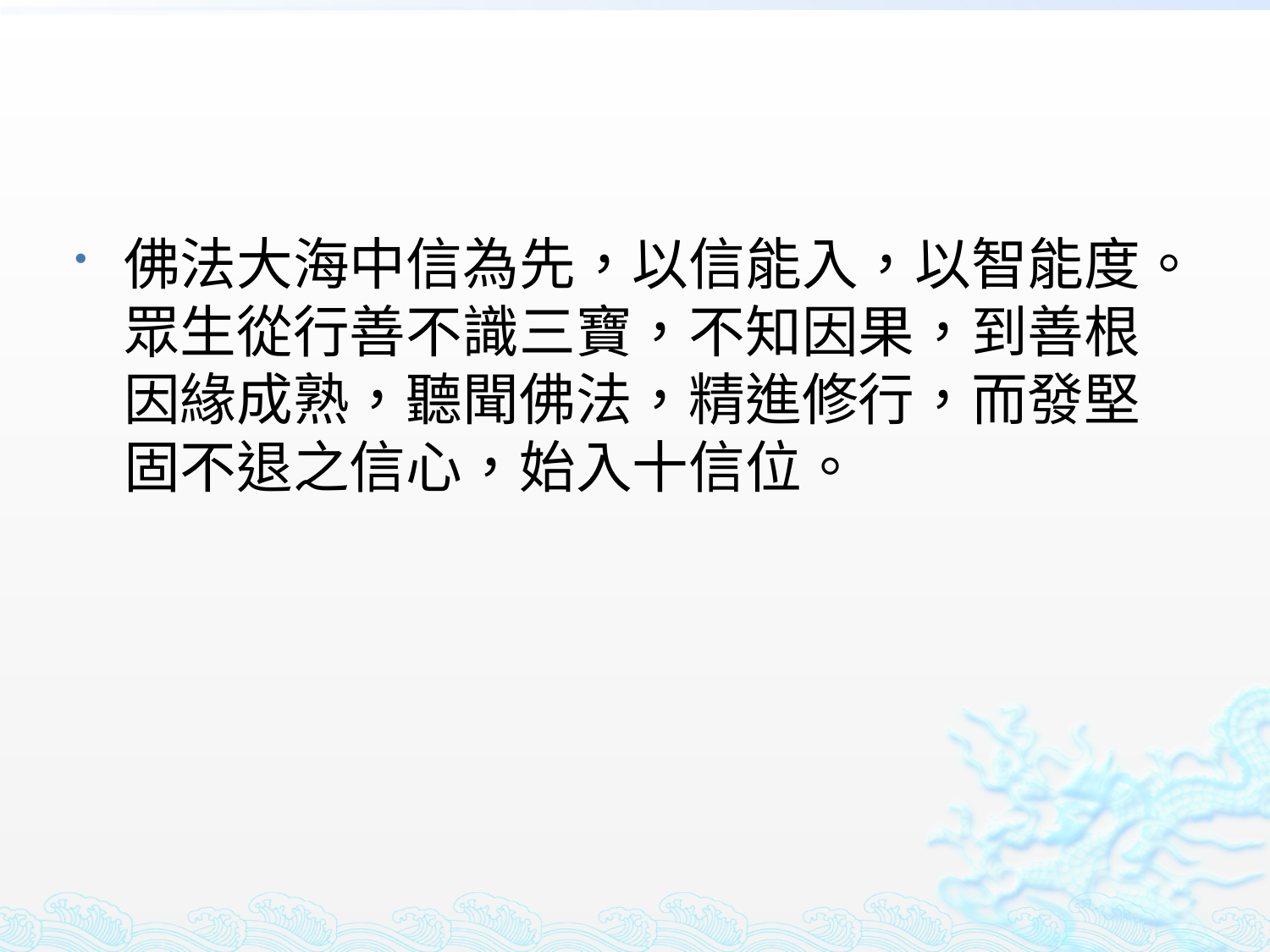

佛法大海中信為先，以信能入，以智能度。眾生從行善不識三寶，不知因果，到善根因緣成熟，聽聞佛法，精進修行，而發堅固不退之信心，始入十信位。